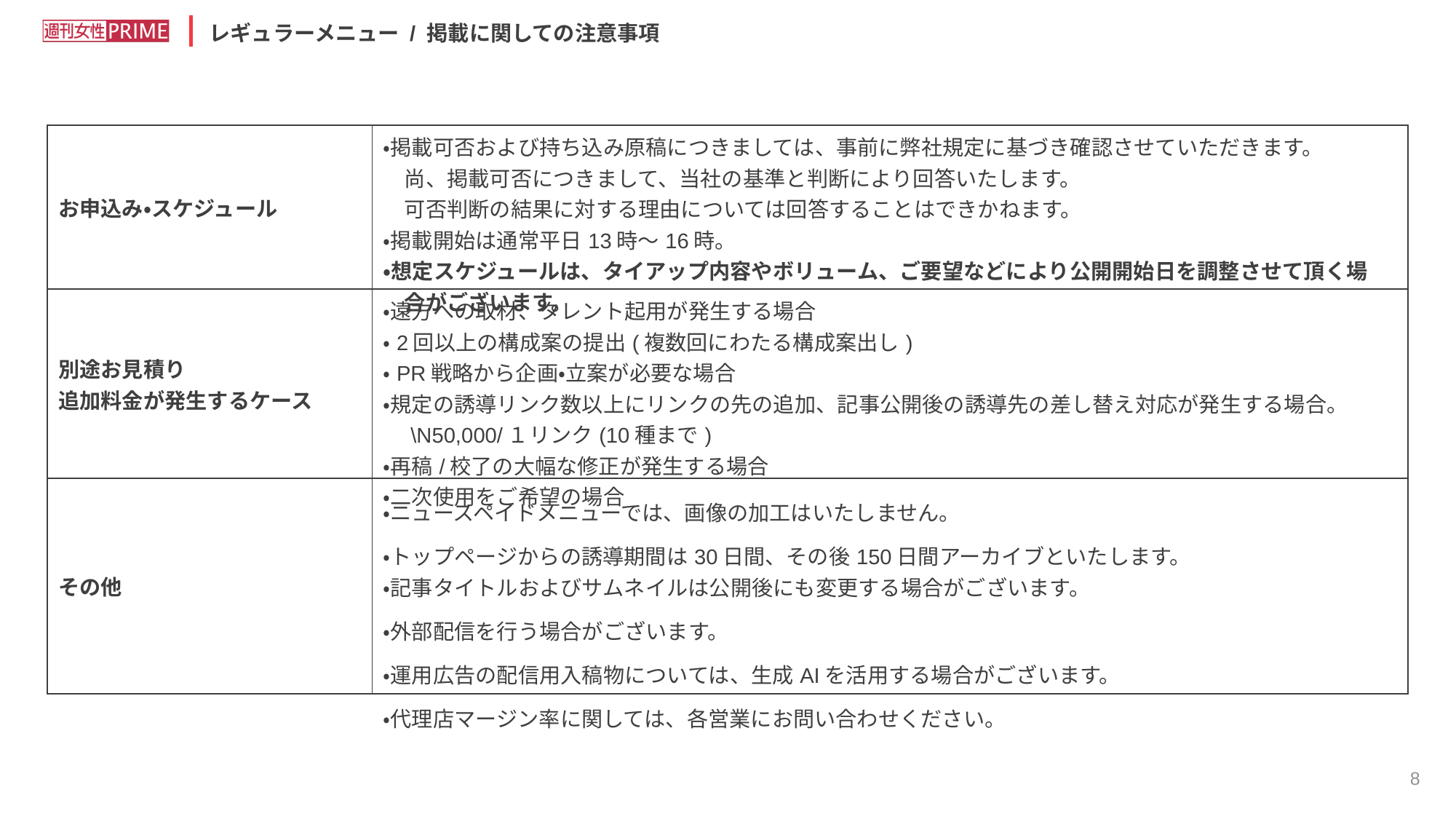

レギュラーメニュー / 掲載に関しての注意事項
| お申込み・スケジュール | ・掲載可否および持ち込み原稿につきましては、事前に弊社規定に基づき確認させていただきます。 　尚、掲載可否につきまして、当社の基準と判断により回答いたします。 　可否判断の結果に対する理由については回答することはできかねます。 ・掲載開始は通常平日13時～16時。 ・想定スケジュールは、タイアップ内容やボリューム、ご要望などにより公開開始日を調整させて頂く場 　合がございます。 |
| --- | --- |
| 別途お見積り 追加料金が発生するケース | ・遠方への取材、タレント起用が発生する場合 ・2回以上の構成案の提出(複数回にわたる構成案出し) ・PR戦略から企画・立案が必要な場合 ・規定の誘導リンク数以上にリンクの先の追加、記事公開後の誘導先の差し替え対応が発生する場合。 　\N50,000/１リンク(10種まで) ・再稿/校了の大幅な修正が発生する場合 ・二次使用をご希望の場合 |
| その他 | ・ニュースペイドメニューでは、画像の加工はいたしません。 ・トップページからの誘導期間は30日間、その後150日間アーカイブといたします。 ・記事タイトルおよびサムネイルは公開後にも変更する場合がございます。 ・外部配信を行う場合がございます。 ・運用広告の配信用入稿物については、生成AIを活用する場合がございます。 ・代理店マージン率に関しては、各営業にお問い合わせください。 |
8